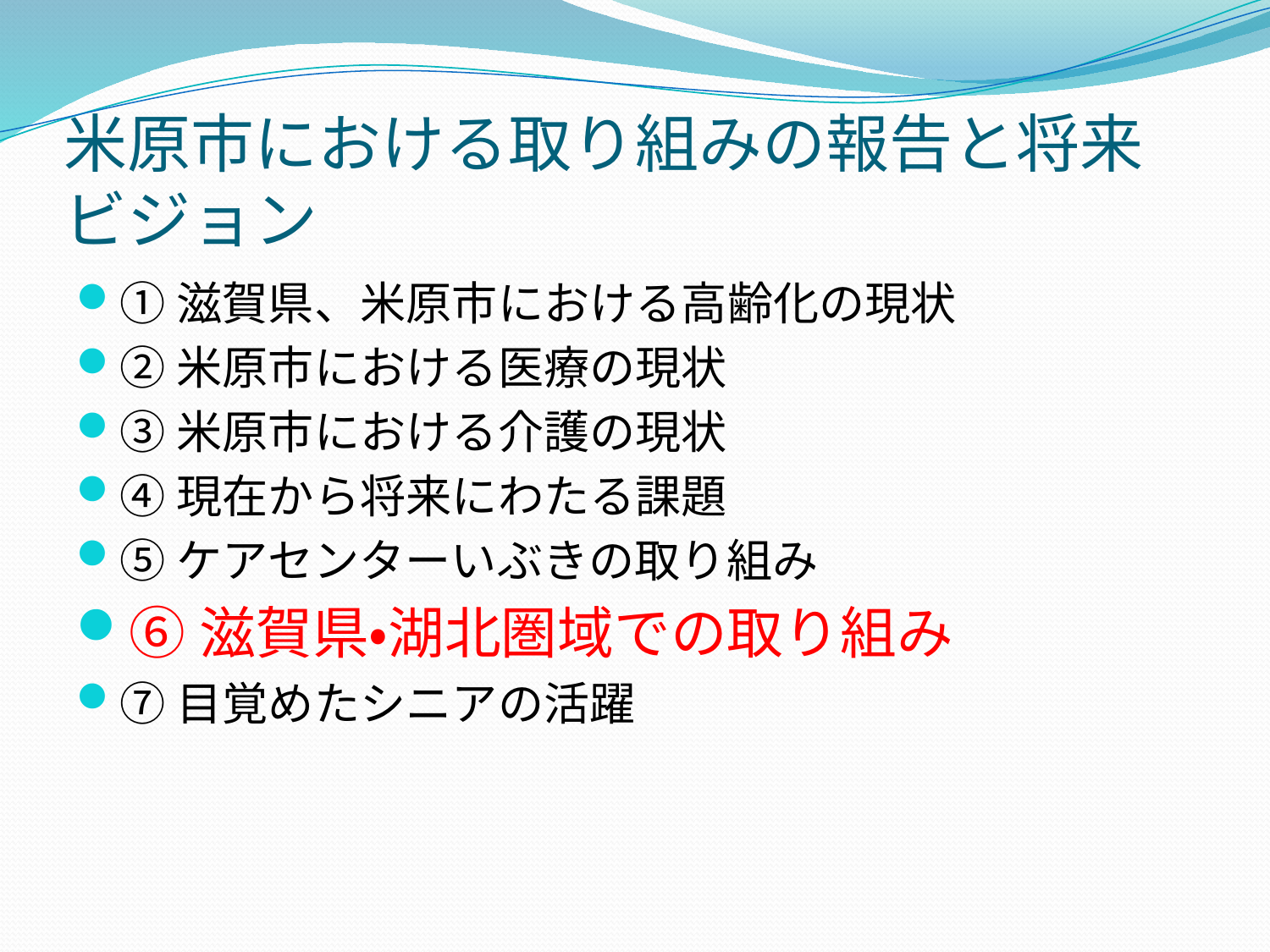

# 米原市における取り組みの報告と将来ビジョン
①滋賀県、米原市における高齢化の現状
②米原市における医療の現状
③米原市における介護の現状
④現在から将来にわたる課題
⑤ケアセンターいぶきの取り組み
⑥滋賀県・湖北圏域での取り組み
⑦目覚めたシニアの活躍